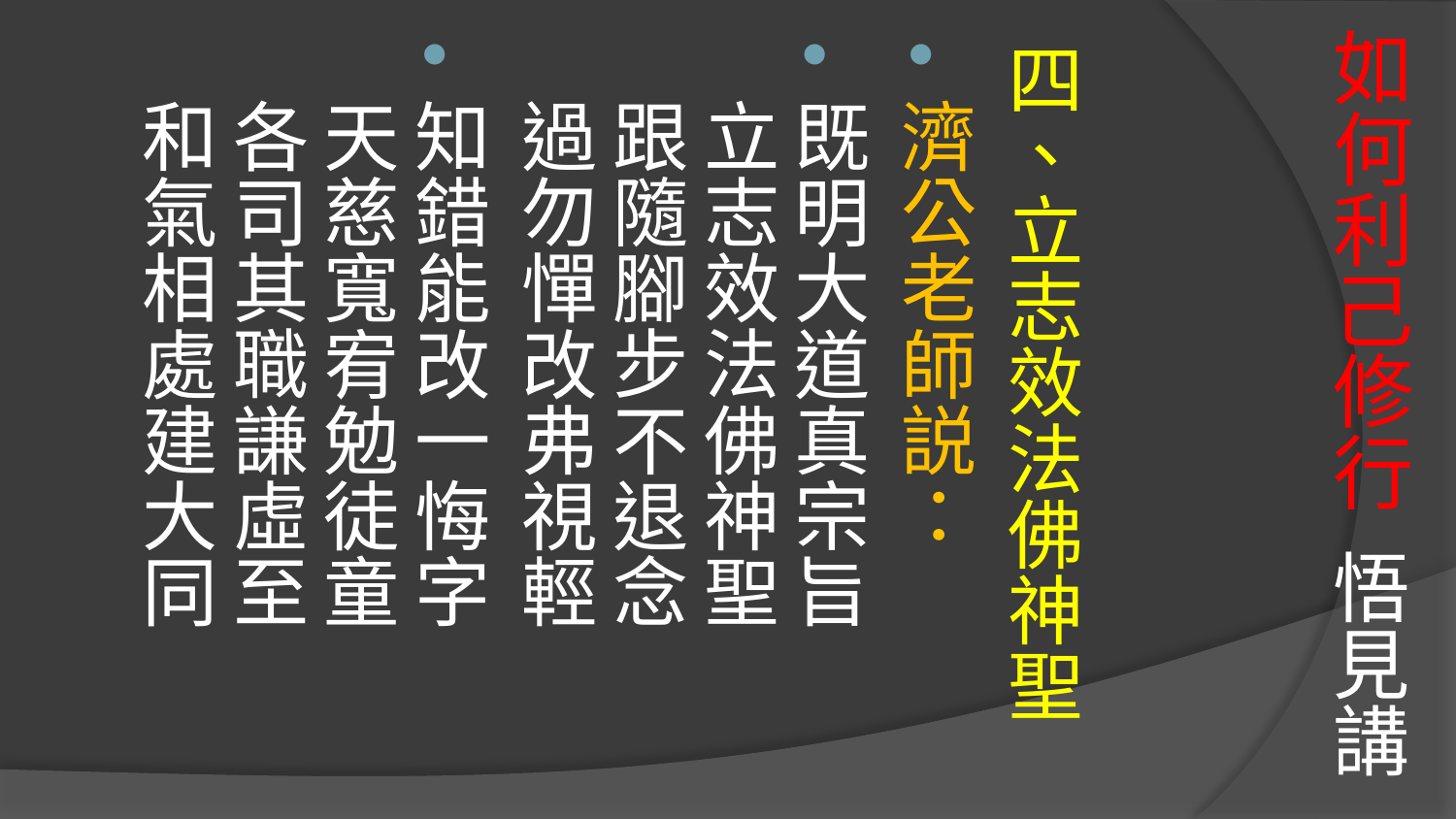

# 如何利己修行  悟見講
四、立志效法佛神聖
濟公老師説：
既明大道真宗旨　 
立志效法佛神聖
跟隨腳步不退念　　
過勿憚改弗視輕
知錯能改一悔字　　
天慈寬宥勉徒童
各司其職謙虛至　　
和氣相處建大同